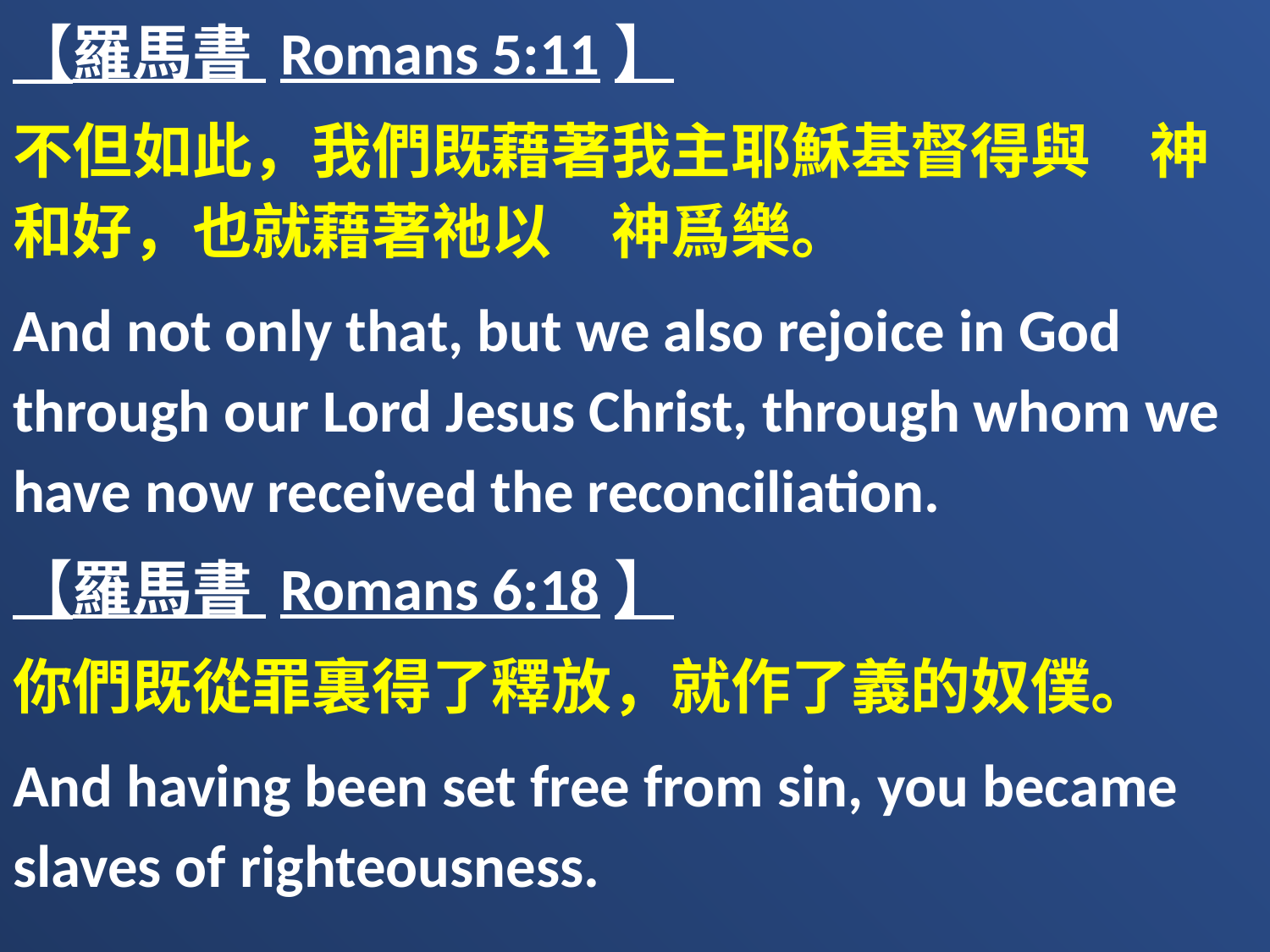

【羅馬書 Romans 5:11】
不但如此，我們既藉著我主耶穌基督得與　神和好，也就藉著祂以　神爲樂。
And not only that, but we also rejoice in God through our Lord Jesus Christ, through whom we have now received the reconciliation.
【羅馬書 Romans 6:18】
你們既從罪裏得了釋放，就作了義的奴僕。
And having been set free from sin, you became slaves of righteousness.